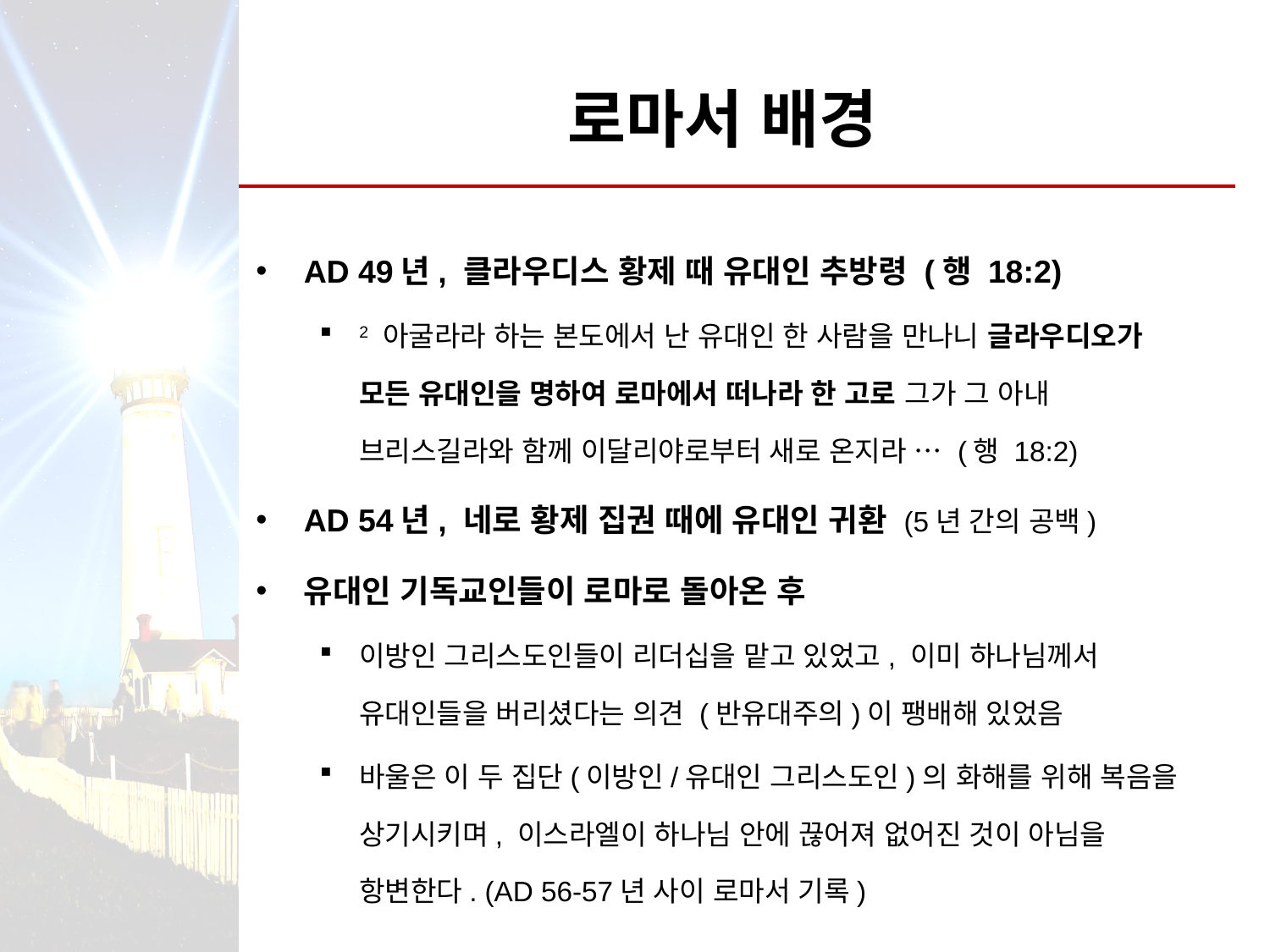

# 로마서 배경
AD 49년, 클라우디스 황제 때 유대인 추방령 (행 18:2)
2 아굴라라 하는 본도에서 난 유대인 한 사람을 만나니 글라우디오가 모든 유대인을 명하여 로마에서 떠나라 한 고로 그가 그 아내 브리스길라와 함께 이달리야로부터 새로 온지라 … (행 18:2)
AD 54년, 네로 황제 집권 때에 유대인 귀환 (5년 간의 공백)
유대인 기독교인들이 로마로 돌아온 후
이방인 그리스도인들이 리더십을 맡고 있었고, 이미 하나님께서 유대인들을 버리셨다는 의견 (반유대주의)이 팽배해 있었음
바울은 이 두 집단(이방인/유대인 그리스도인)의 화해를 위해 복음을 상기시키며, 이스라엘이 하나님 안에 끊어져 없어진 것이 아님을 항변한다. (AD 56-57년 사이 로마서 기록)